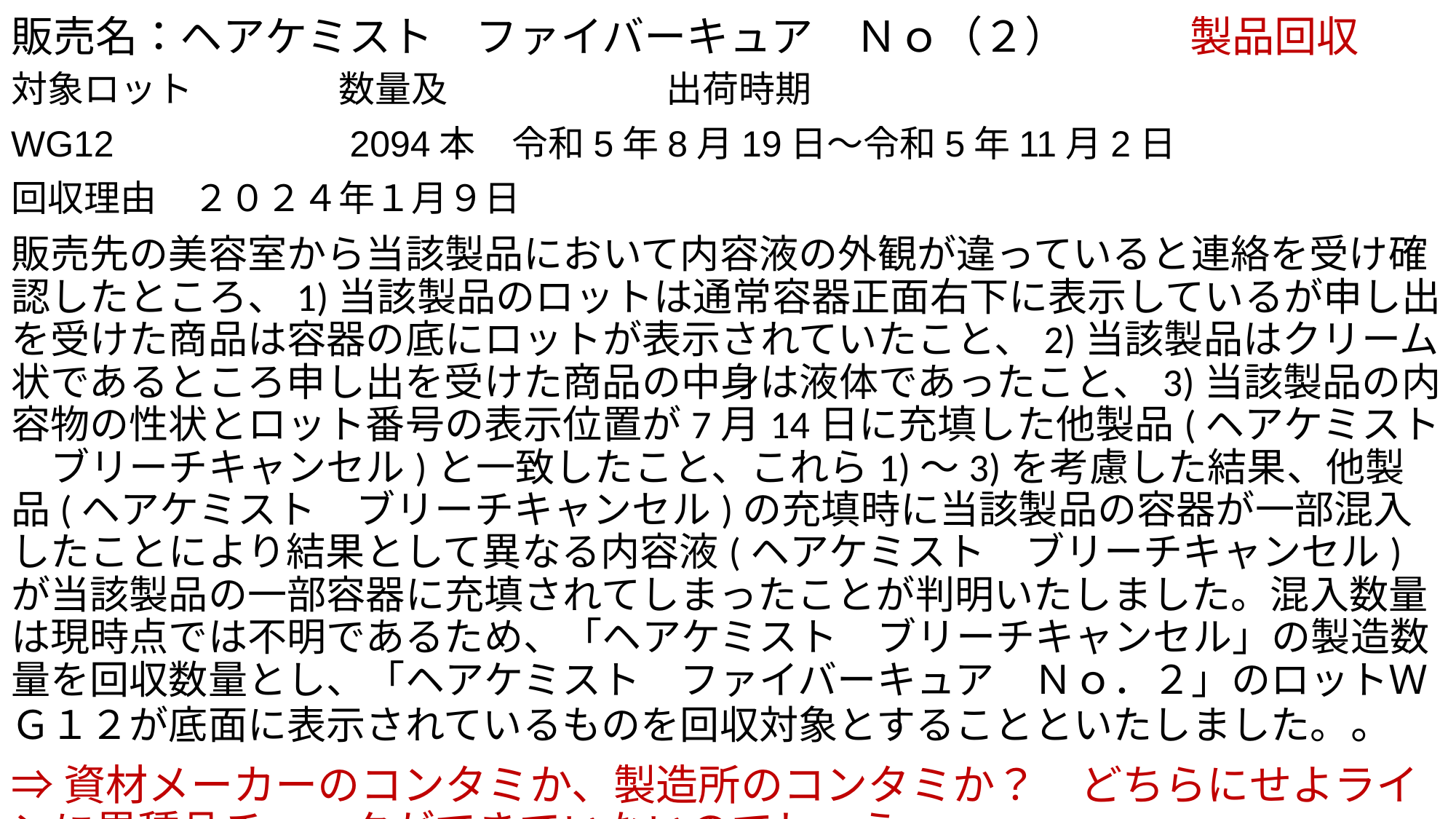

# 販売名：ヘアケミスト　ファイバーキュア　Ｎｏ（２）   　　 製品回収
対象ロット　　　　数量及　　　　　　出荷時期
WG12　　　　　　2094本　令和5年8月19日～令和5年11月2日
回収理由　２０２４年１月９日
販売先の美容室から当該製品において内容液の外観が違っていると連絡を受け確認したところ、1)当該製品のロットは通常容器正面右下に表示しているが申し出を受けた商品は容器の底にロットが表示されていたこと、2)当該製品はクリーム状であるところ申し出を受けた商品の中身は液体であったこと、3)当該製品の内容物の性状とロット番号の表示位置が7月14日に充填した他製品(ヘアケミスト　ブリーチキャンセル)と一致したこと、これら1)～3)を考慮した結果、他製品(ヘアケミスト　ブリーチキャンセル)の充填時に当該製品の容器が一部混入したことにより結果として異なる内容液(ヘアケミスト　ブリーチキャンセル)が当該製品の一部容器に充填されてしまったことが判明いたしました。混入数量は現時点では不明であるため、「ヘアケミスト　ブリーチキャンセル」の製造数量を回収数量とし、「ヘアケミスト　ファイバーキュア　Ｎｏ．２」のロットＷＧ１２が底面に表示されているものを回収対象とすることといたしました。。
⇒資材メーカーのコンタミか、製造所のコンタミか？　どちらにせよラインに異種品チェックができていないのでしょう。